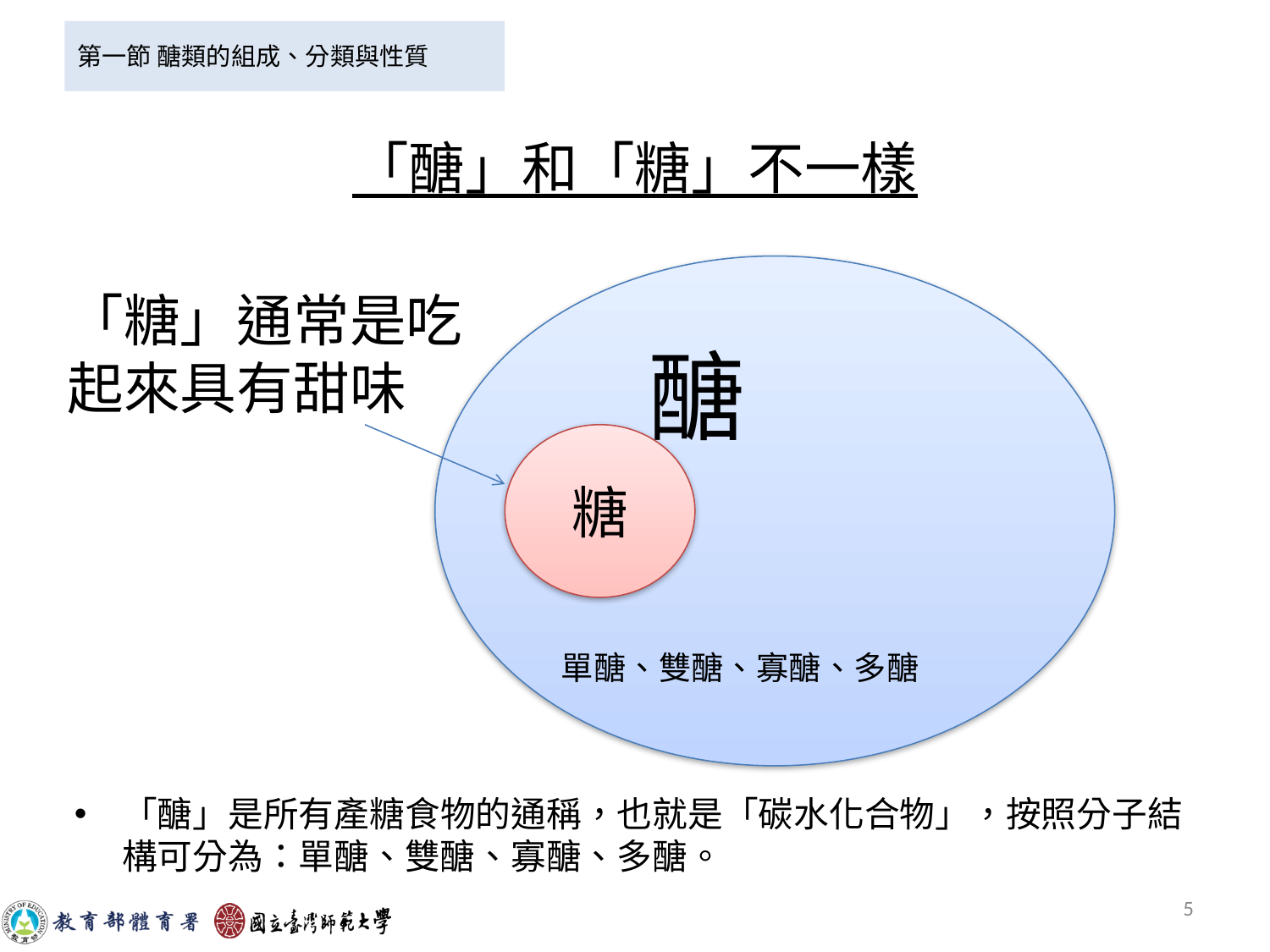

第一節 醣類的組成、分類與性質
# 「醣」和「糖」不一樣
    醣

  單醣、雙醣、寡醣、多醣
「糖」通常是吃起來具有甜味
糖
「醣」是所有產糖食物的通稱，也就是「碳水化合物」，按照分子結構可分為：單醣、雙醣、寡醣、多醣。
5